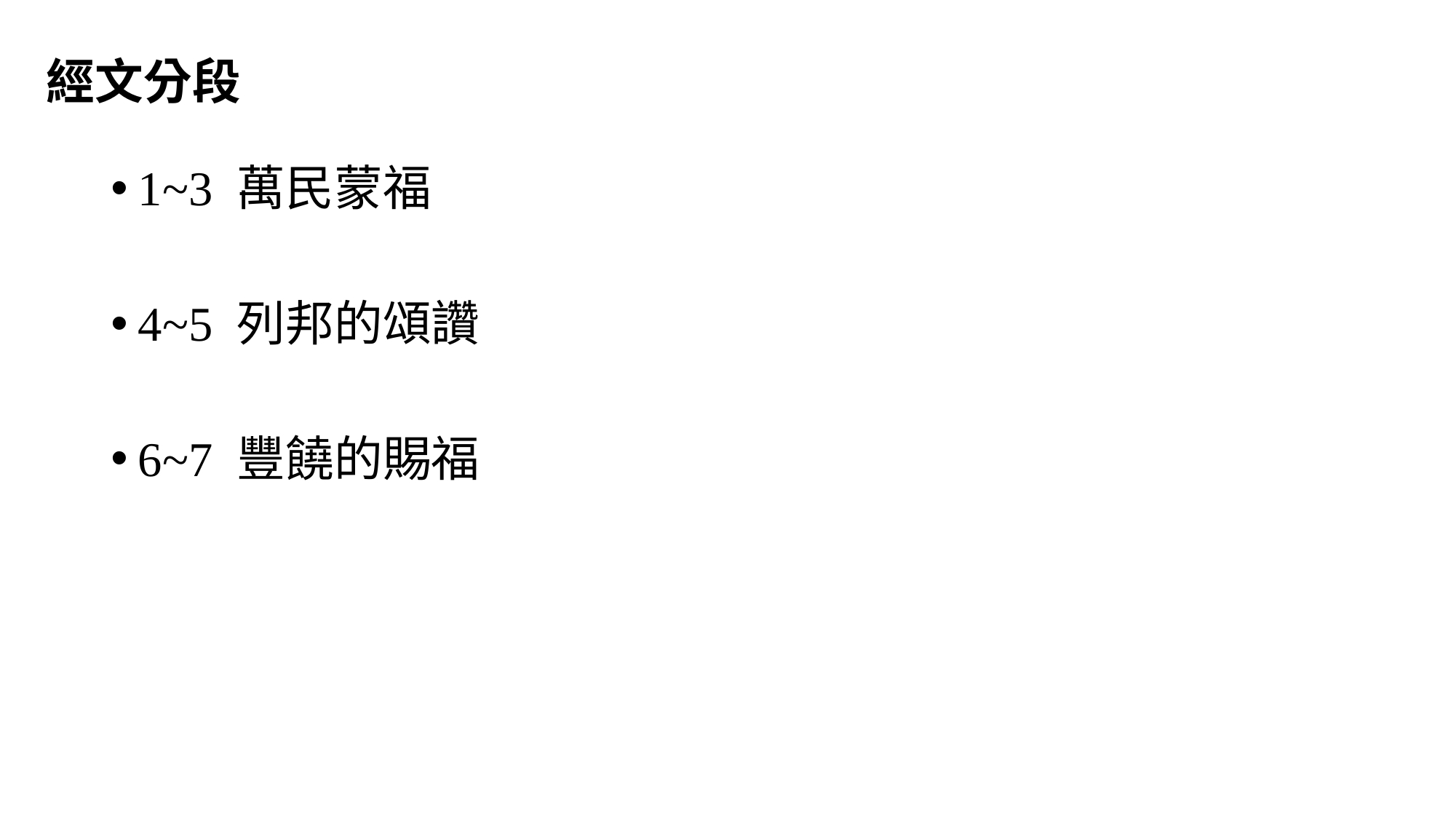

經文分段

1~3 萬民蒙福

4~5 列邦的頌讚

6~7 豐饒的賜福